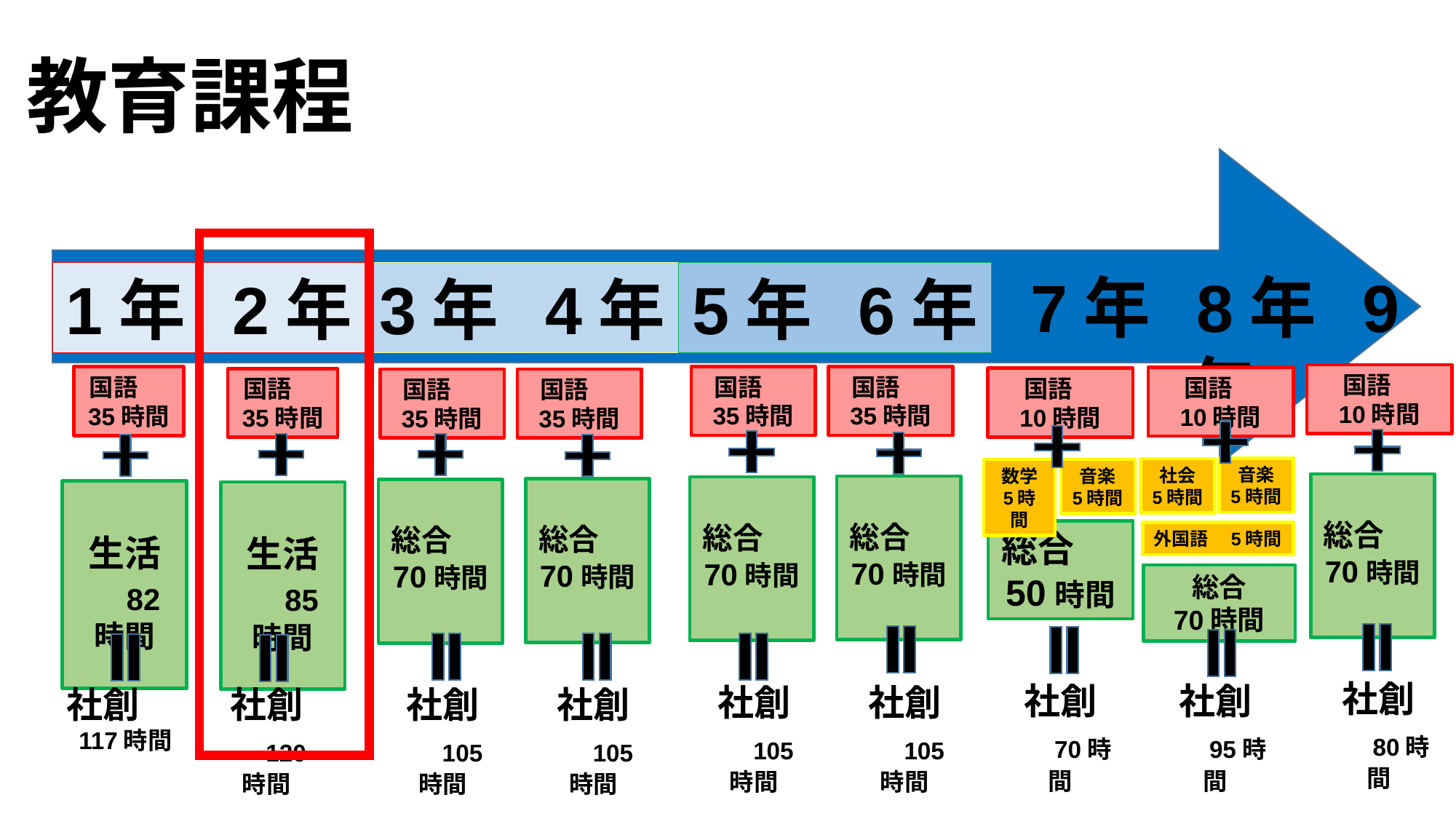

教育課程

7年  8年  9年
1年  2年
3年  4年
5年  6年
国語
10時間
国語　35時間
国語　35時間
国語　35時間
国語
10時間
国語
10時間
国語　35時間
国語　35時間
国語　35時間

音楽
5時間
社会
5時間
音楽
5時間
数学
5時間

総合　70時間

総合　70時間

総合　70時間

総合　70時間

総合　70時間

生活　82時間

生活　85時間

総合　50時間
外国語　5時間
総合
70時間

社創　80時間
社創　70時間
社創　95時間
社創　105時間
社創　105時間
社創　117時間
社創　120時間
社創　105時間
社創　105時間